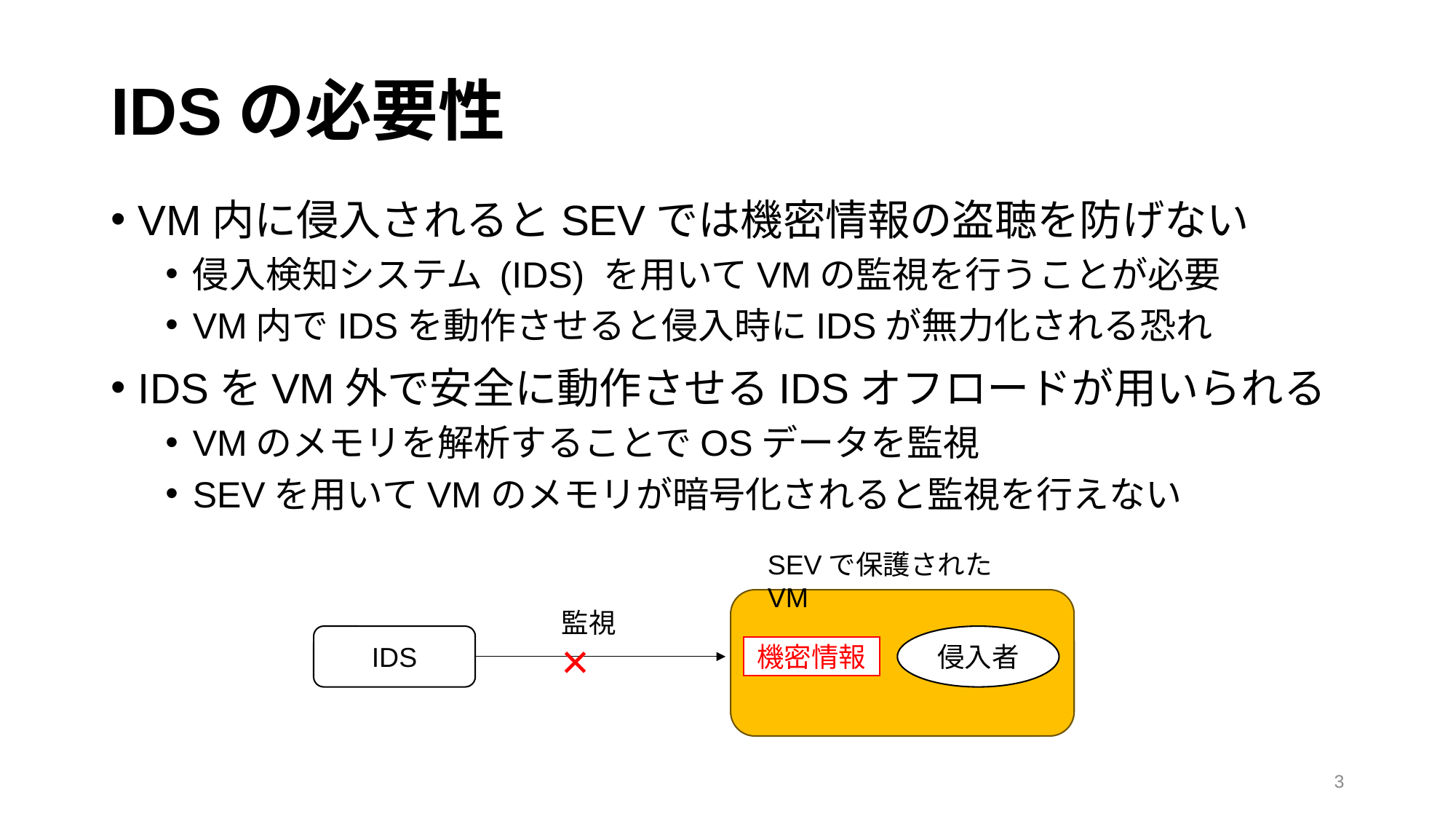

# IDSの必要性
VM内に侵入されるとSEVでは機密情報の盗聴を防げない
侵入検知システム (IDS) を用いてVMの監視を行うことが必要
VM内でIDSを動作させると侵入時にIDSが無力化される恐れ
IDSをVM外で安全に動作させるIDSオフロードが用いられる
VMのメモリを解析することでOSデータを監視
SEVを用いてVMのメモリが暗号化されると監視を行えない
SEVで保護されたVM

監視
×
IDS
侵入者
機密情報
3